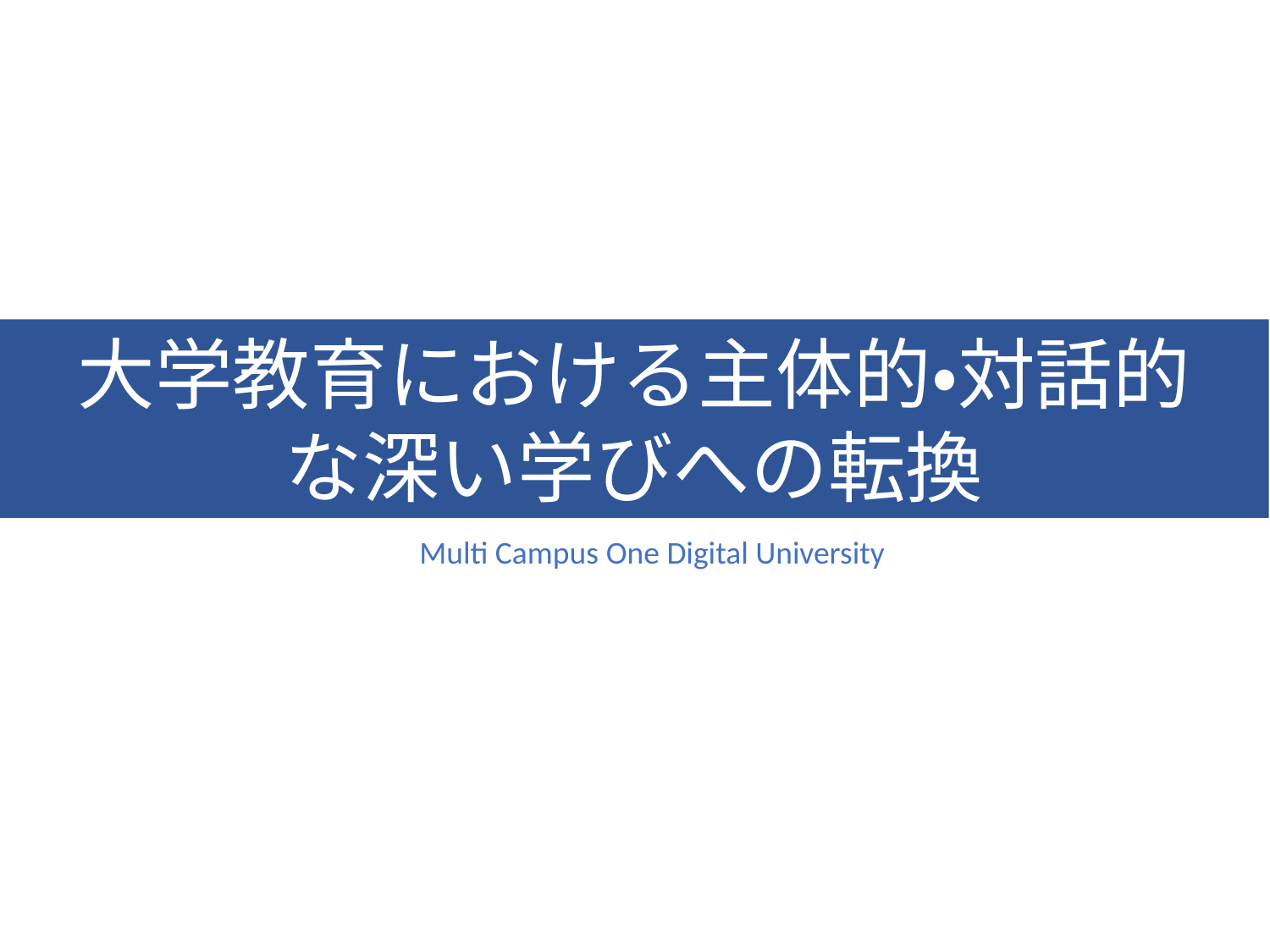

大学教育における主体的・対話的
な深い学びへの転換
Multi Campus One Digital University